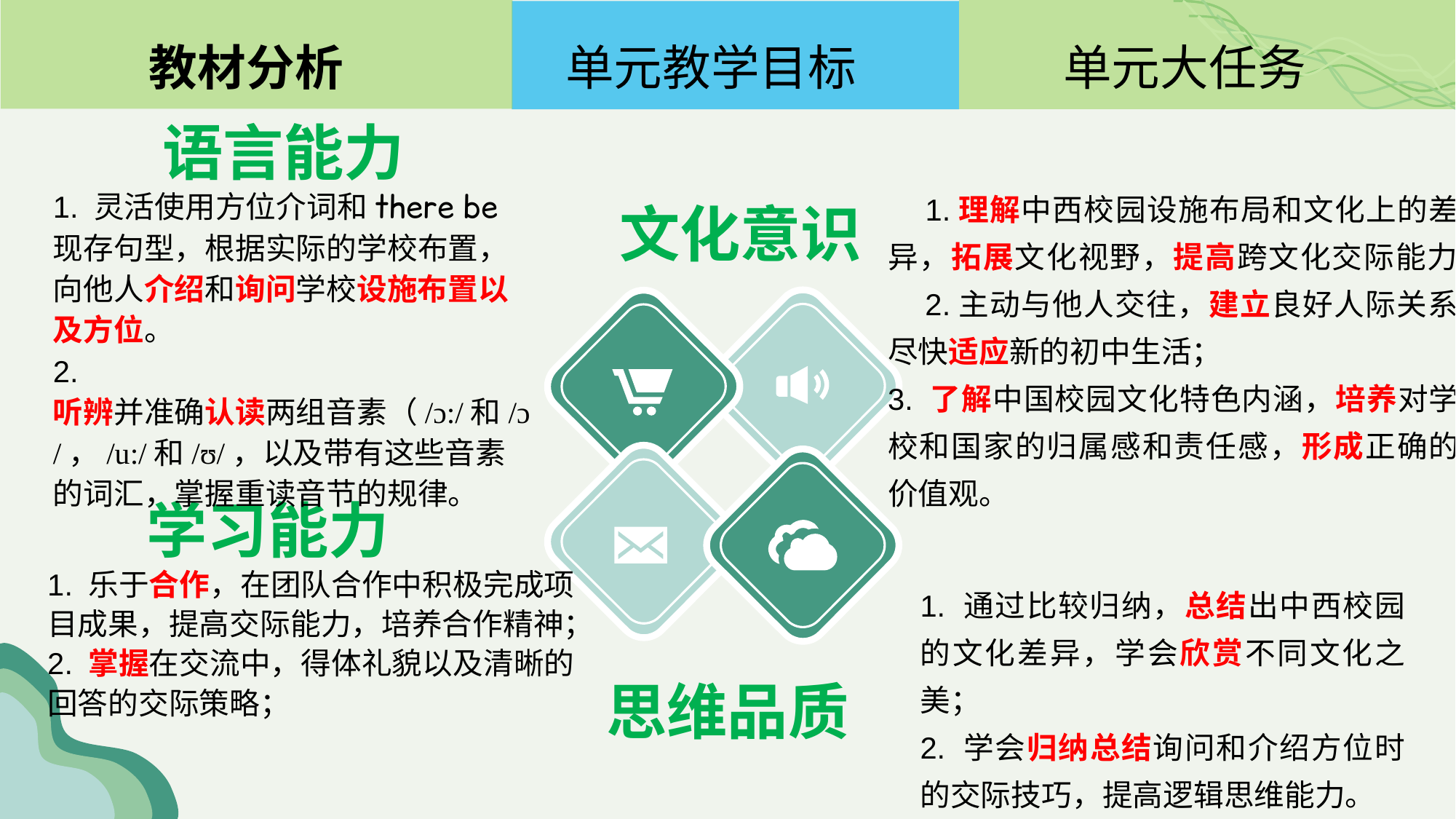

教材分析                    单元教学目标                   单元大任务
语言能力
    1.理解中西校园设施布局和文化上的差异，拓展文化视野，提高跨文化交际能力；
    2.主动与他人交往，建立良好人际关系，尽快适应新的初中生活；
3. 了解中国校园文化特色内涵，培养对学校和国家的归属感和责任感，形成正确的价值观。
1. 灵活使用方位介词和there be 现存句型，根据实际的学校布置，向他人介绍和询问学校设施布置以及方位。
2. 听辨并准确认读两组音素（/ɔ:/和/ɔ/，/u:/和/ʊ/，以及带有这些音素的词汇，掌握重读音节的规律。
文化意识

学习能力

1. 乐于合作，在团队合作中积极完成项目成果，提高交际能力，培养合作精神；
2. 掌握在交流中，得体礼貌以及清晰的回答的交际策略；
1. 通过比较归纳，总结出中西校园的文化差异，学会欣赏不同文化之美；
2. 学会归纳总结询问和介绍方位时的交际技巧，提高逻辑思维能力。

思维品质